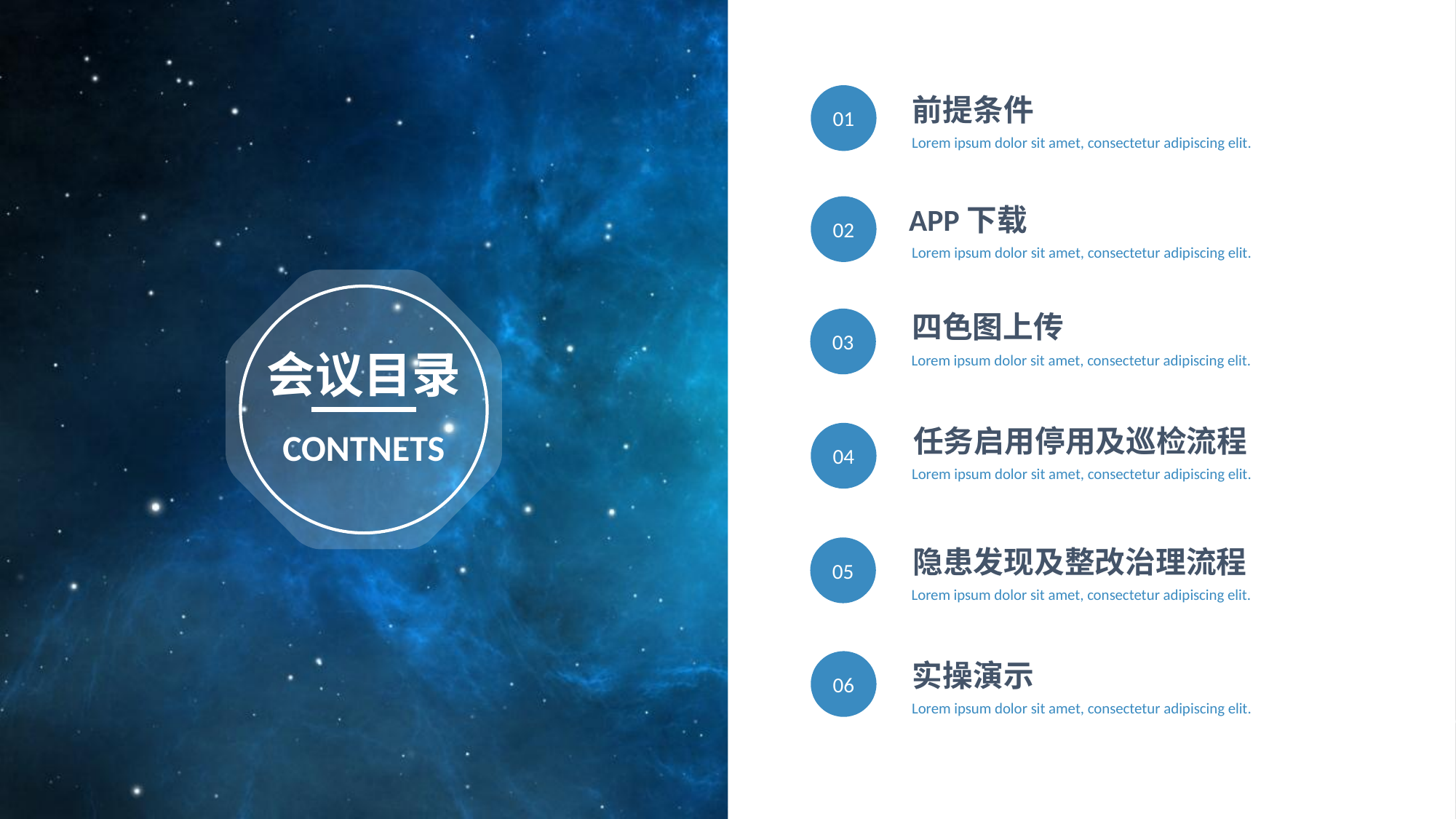

01
前提条件
Lorem ipsum dolor sit amet, consectetur adipiscing elit.
APP下载
02
Lorem ipsum dolor sit amet, consectetur adipiscing elit.

四色图上传
03
Lorem ipsum dolor sit amet, consectetur adipiscing elit.
会议目录
任务启用停用及巡检流程
04
Lorem ipsum dolor sit amet, consectetur adipiscing elit.
CONTNETS

05
隐患发现及整改治理流程
Lorem ipsum dolor sit amet, consectetur adipiscing elit.
06
实操演示
Lorem ipsum dolor sit amet, consectetur adipiscing elit.